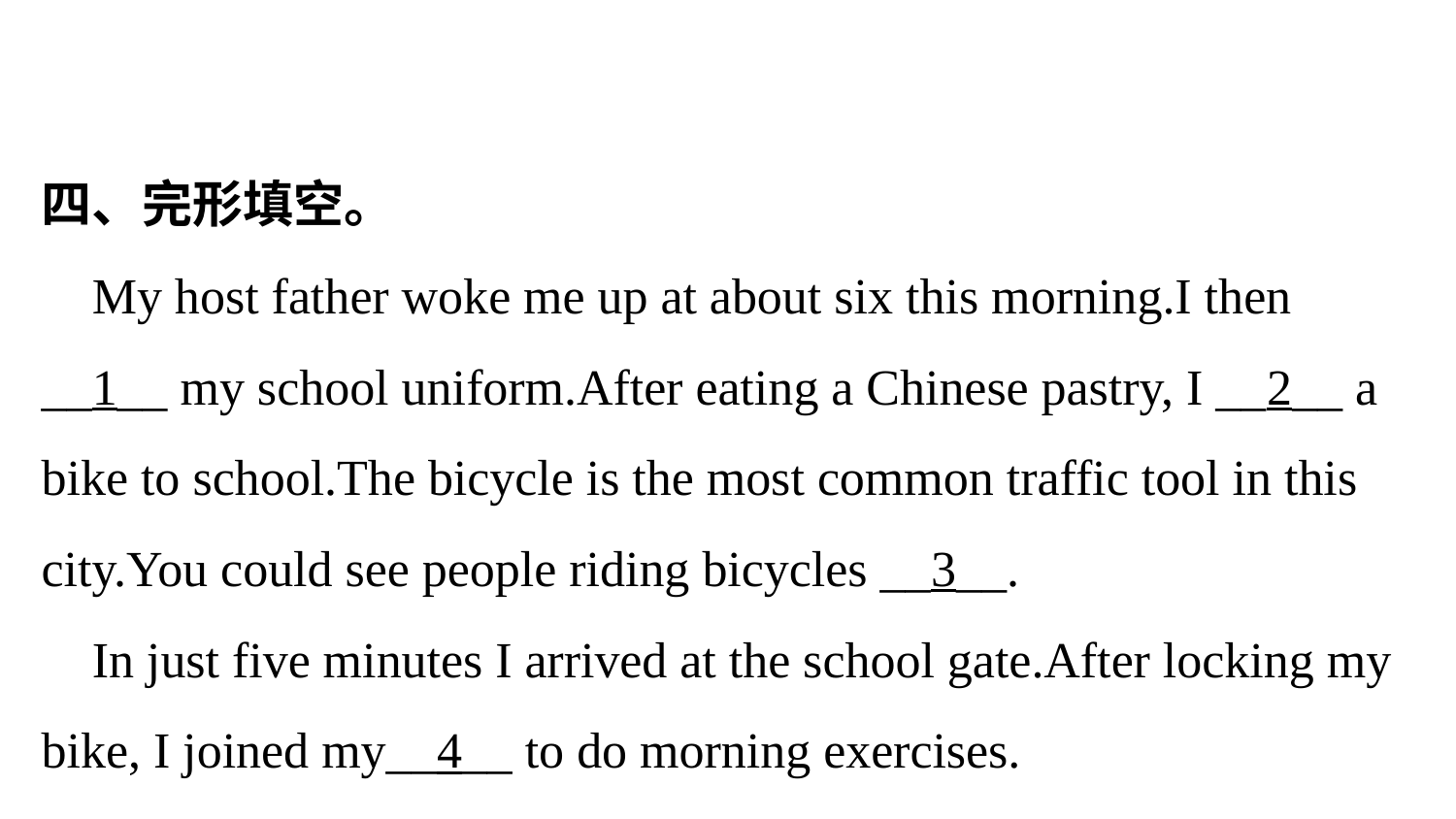

四、完形填空。
    My host father woke me up at about six this morning.I then __1__ my school uniform.After eating a Chinese pastry, I __2__ a bike to school.The bicycle is the most common traffic tool in this city.You could see people riding bicycles __3__.
    In just five minutes I arrived at the school gate.After locking my bike, I joined my__4__ to do morning exercises.